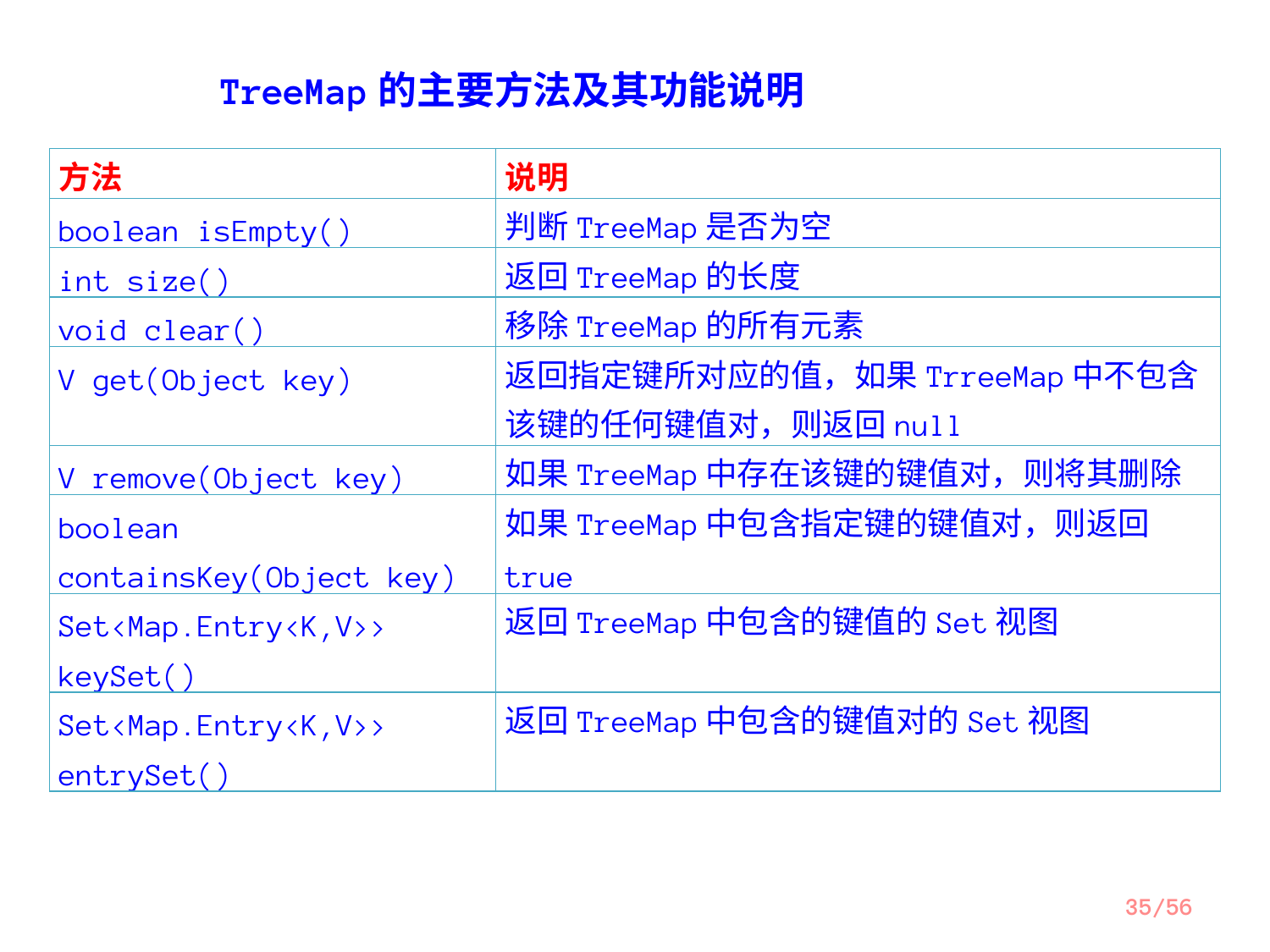

TreeMap的主要方法及其功能说明
| 方法 | 说明 |
| --- | --- |
| boolean isEmpty() | 判断TreeMap是否为空 |
| int size() | 返回TreeMap的长度 |
| void clear() | 移除TreeMap的所有元素 |
| V get(Object key) | 返回指定键所对应的值，如果TrreeMap中不包含该键的任何键值对，则返回null |
| V remove(Object key) | 如果TreeMap中存在该键的键值对，则将其删除 |
| boolean containsKey(Object key) | 如果TreeMap中包含指定键的键值对，则返回true |
| Set<Map.Entry<K,V>> keySet() | 返回TreeMap中包含的键值的Set视图 |
| Set<Map.Entry<K,V>> entrySet() | 返回TreeMap中包含的键值对的Set视图 |
35/56